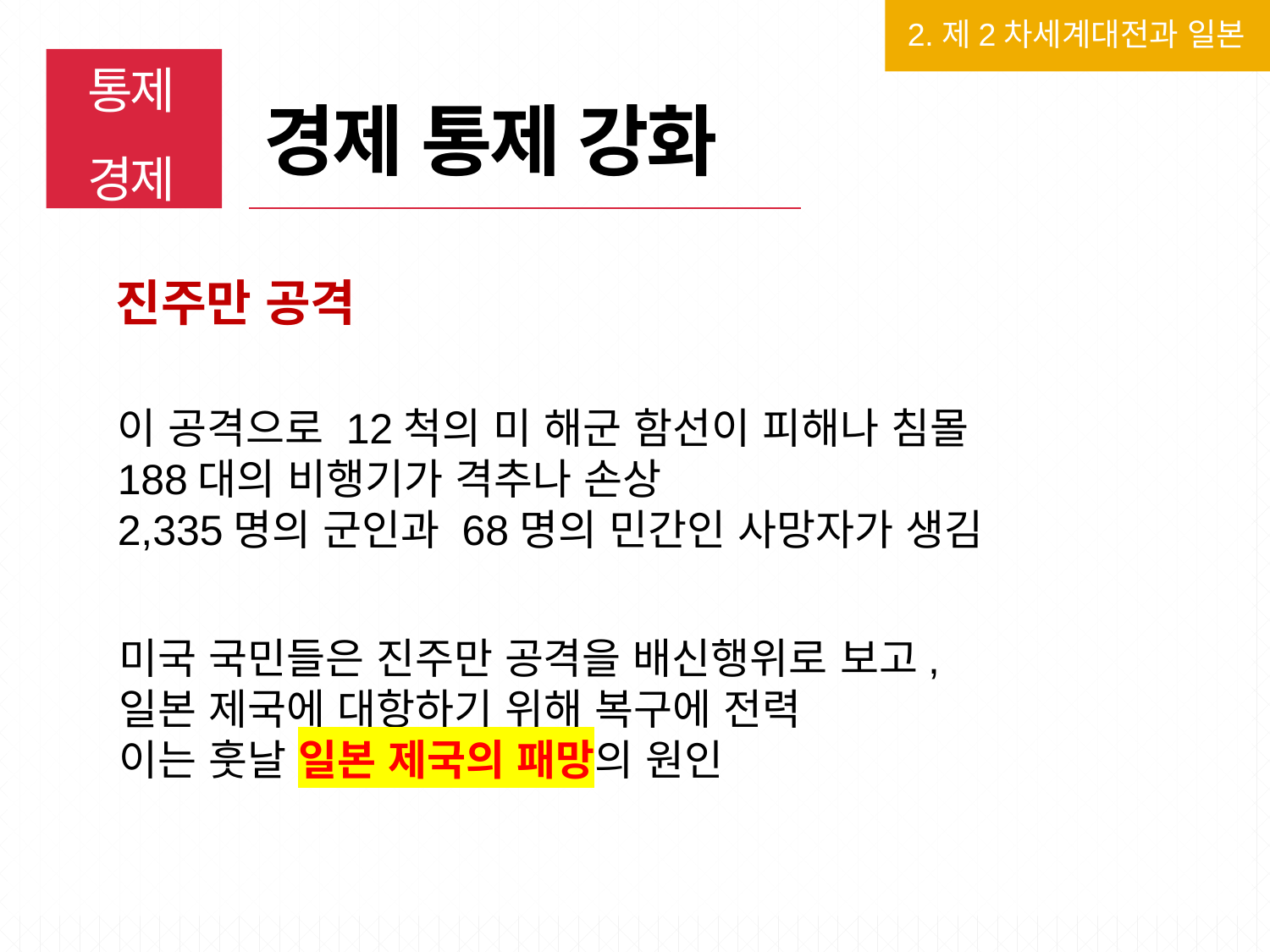

2.제2차세계대전과 일본

경제 통제 강화
통제
경제

진주만 공격
이 공격으로 12척의 미 해군 함선이 피해나 침몰
188대의 비행기가 격추나 손상
2,335명의 군인과 68명의 민간인 사망자가 생김
미국 국민들은 진주만 공격을 배신행위로 보고,
일본 제국에 대항하기 위해 복구에 전력
이는 훗날 일본 제국의 패망의 원인